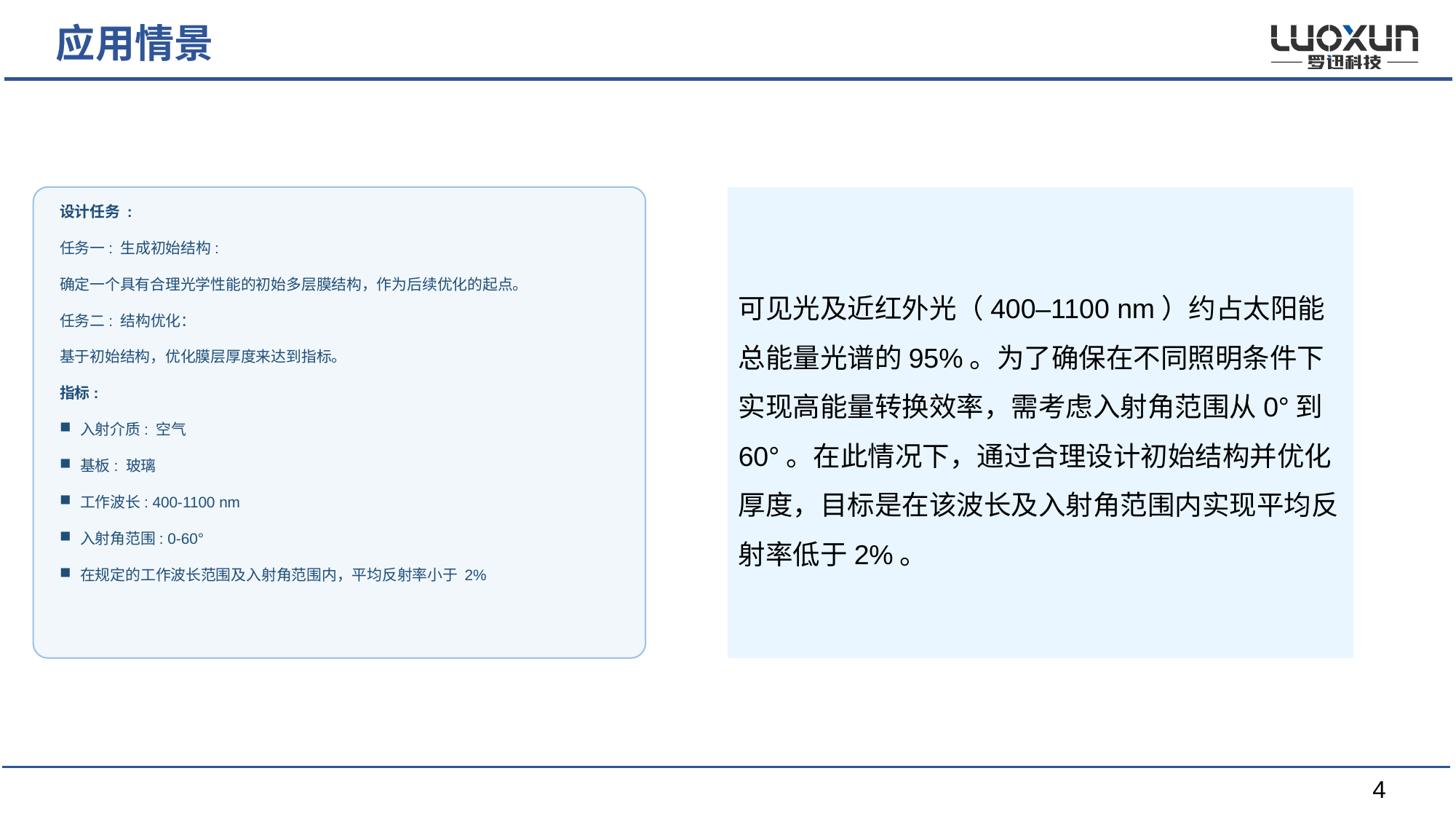

应用情景

可见光及近红外光（400–1100 nm）约占太阳能总能量光谱的95%。为了确保在不同照明条件下实现高能量转换效率，需考虑入射角范围从0°到60°。在此情况下，通过合理设计初始结构并优化厚度，目标是在该波长及入射角范围内实现平均反射率低于2%。
设计任务 :
任务一: 生成初始结构:
确定一个具有合理光学性能的初始多层膜结构，作为后续优化的起点。
任务二: 结构优化：
基于初始结构，优化膜层厚度来达到指标。
指标:
入射介质: 空气
基板: 玻璃
工作波长: 400-1100 nm
入射角范围: 0-60°
在规定的工作波长范围及入射角范围内，平均反射率小于 2%